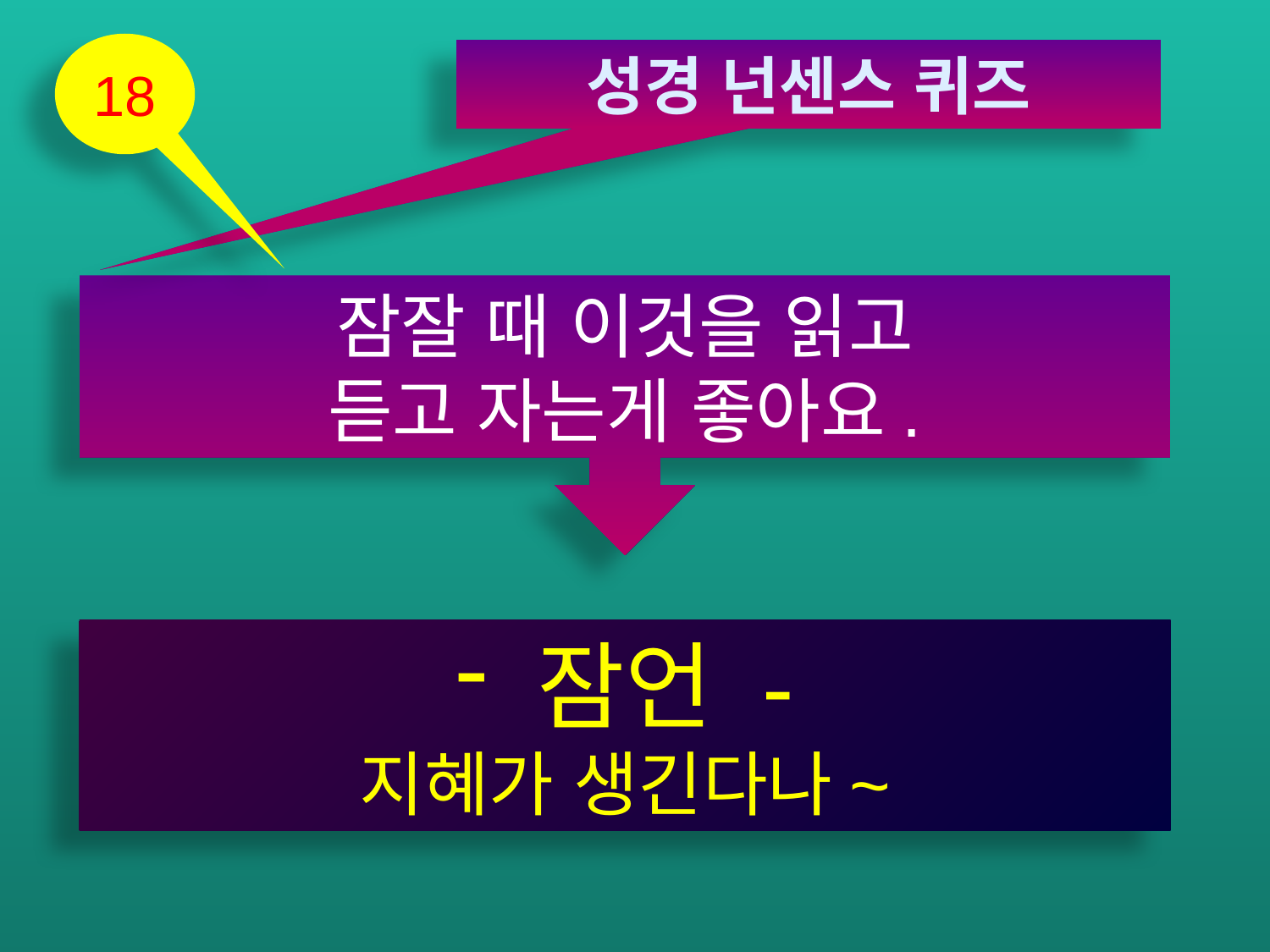

18
성경 넌센스 퀴즈
잠잘 때 이것을 읽고
듣고 자는게 좋아요.
 잠언 -
지혜가 생긴다나~